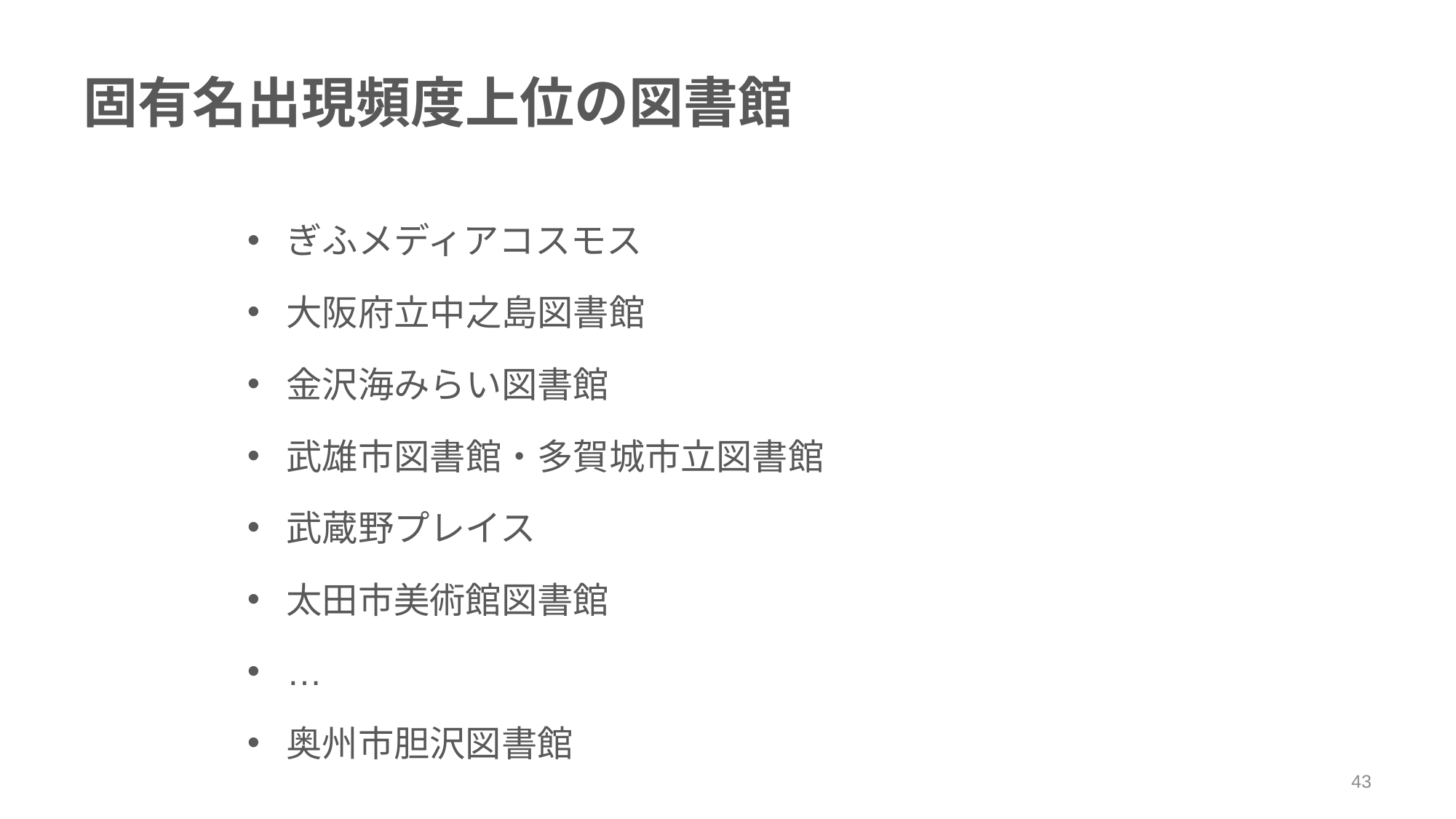

# 固有名出現頻度上位の図書館
ぎふメディアコスモス
大阪府立中之島図書館
金沢海みらい図書館
武雄市図書館・多賀城市立図書館
武蔵野プレイス
太田市美術館図書館
…
奥州市胆沢図書館
43